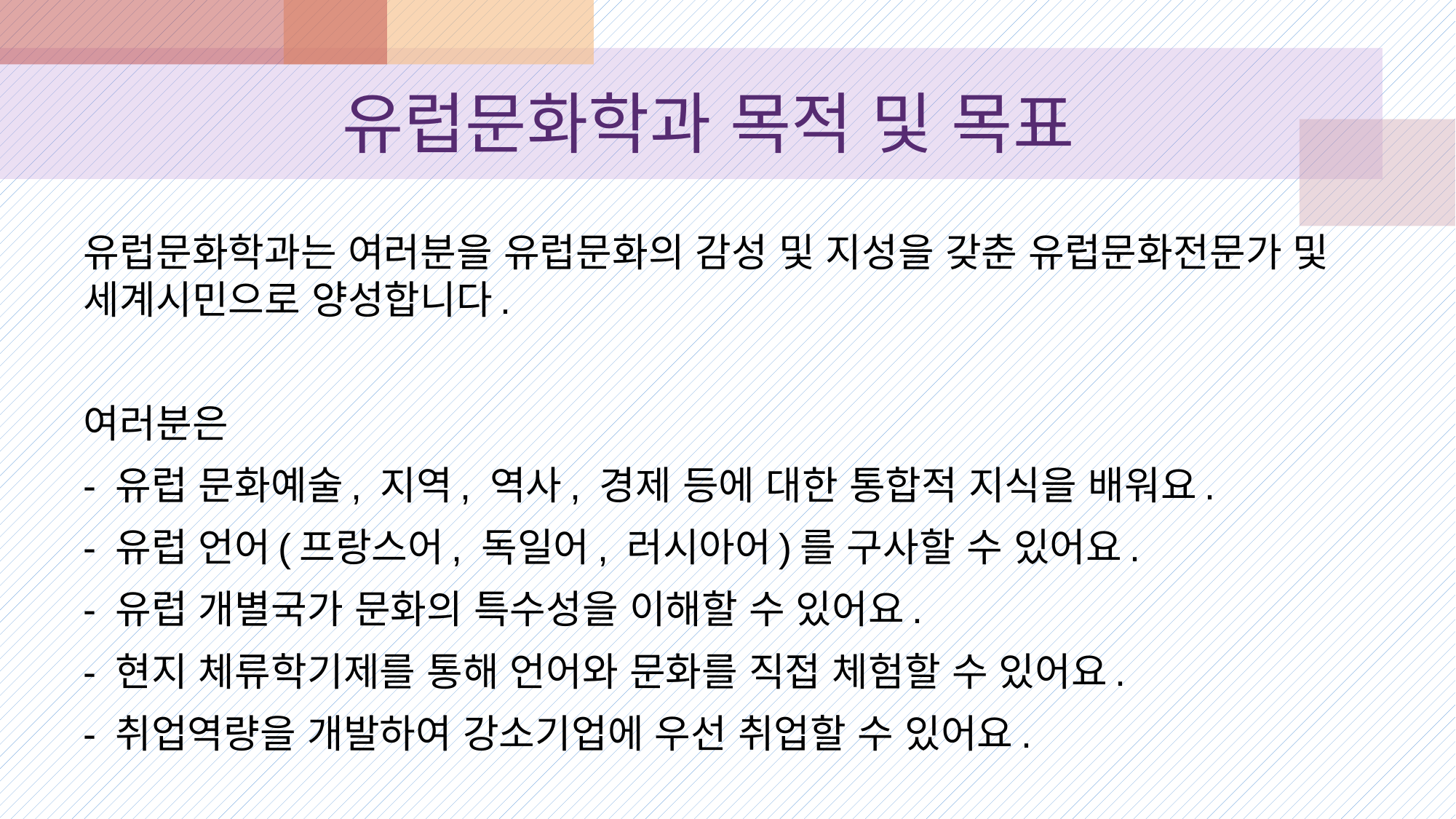

# 유럽문화학과 목적 및 목표
유럽문화학과는 여러분을 유럽문화의 감성 및 지성을 갖춘 유럽문화전문가 및 세계시민으로 양성합니다.

여러분은
- 유럽 문화예술, 지역, 역사, 경제 등에 대한 통합적 지식을 배워요.
- 유럽 언어(프랑스어, 독일어, 러시아어)를 구사할 수 있어요.
- 유럽 개별국가 문화의 특수성을 이해할 수 있어요.
- 현지 체류학기제를 통해 언어와 문화를 직접 체험할 수 있어요.
- 취업역량을 개발하여 강소기업에 우선 취업할 수 있어요.